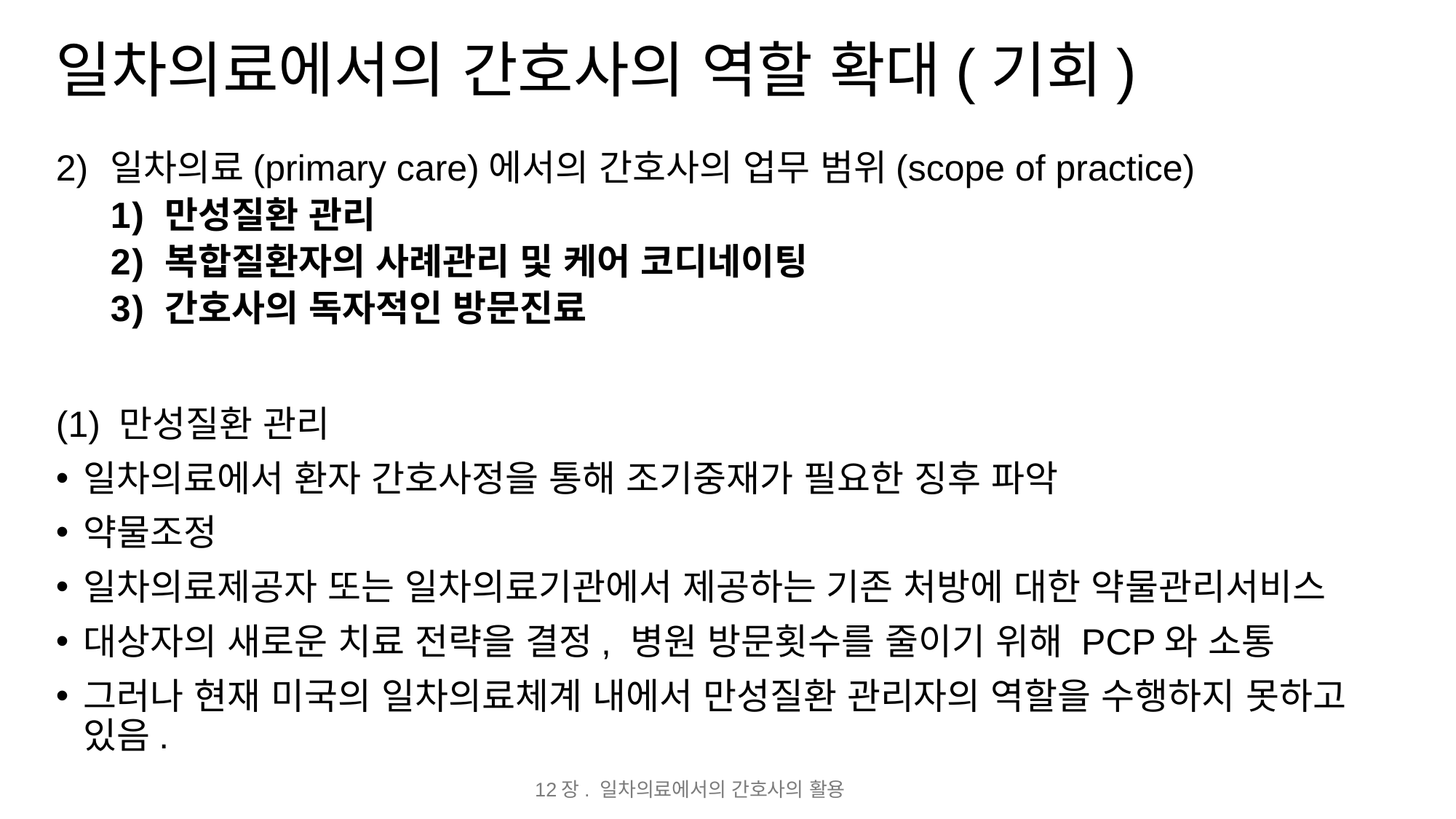

# 일차의료에서의 간호사의 역할 확대(기회)
일차의료(primary care)에서의 간호사의 업무 범위(scope of practice)
만성질환 관리
복합질환자의 사례관리 및 케어 코디네이팅
간호사의 독자적인 방문진료

(1) 만성질환 관리
일차의료에서 환자 간호사정을 통해 조기중재가 필요한 징후 파악
약물조정
일차의료제공자 또는 일차의료기관에서 제공하는 기존 처방에 대한 약물관리서비스
대상자의 새로운 치료 전략을 결정, 병원 방문횟수를 줄이기 위해 PCP와 소통
그러나 현재 미국의 일차의료체계 내에서 만성질환 관리자의 역할을 수행하지 못하고 있음.

12장. 일차의료에서의 간호사의 활용